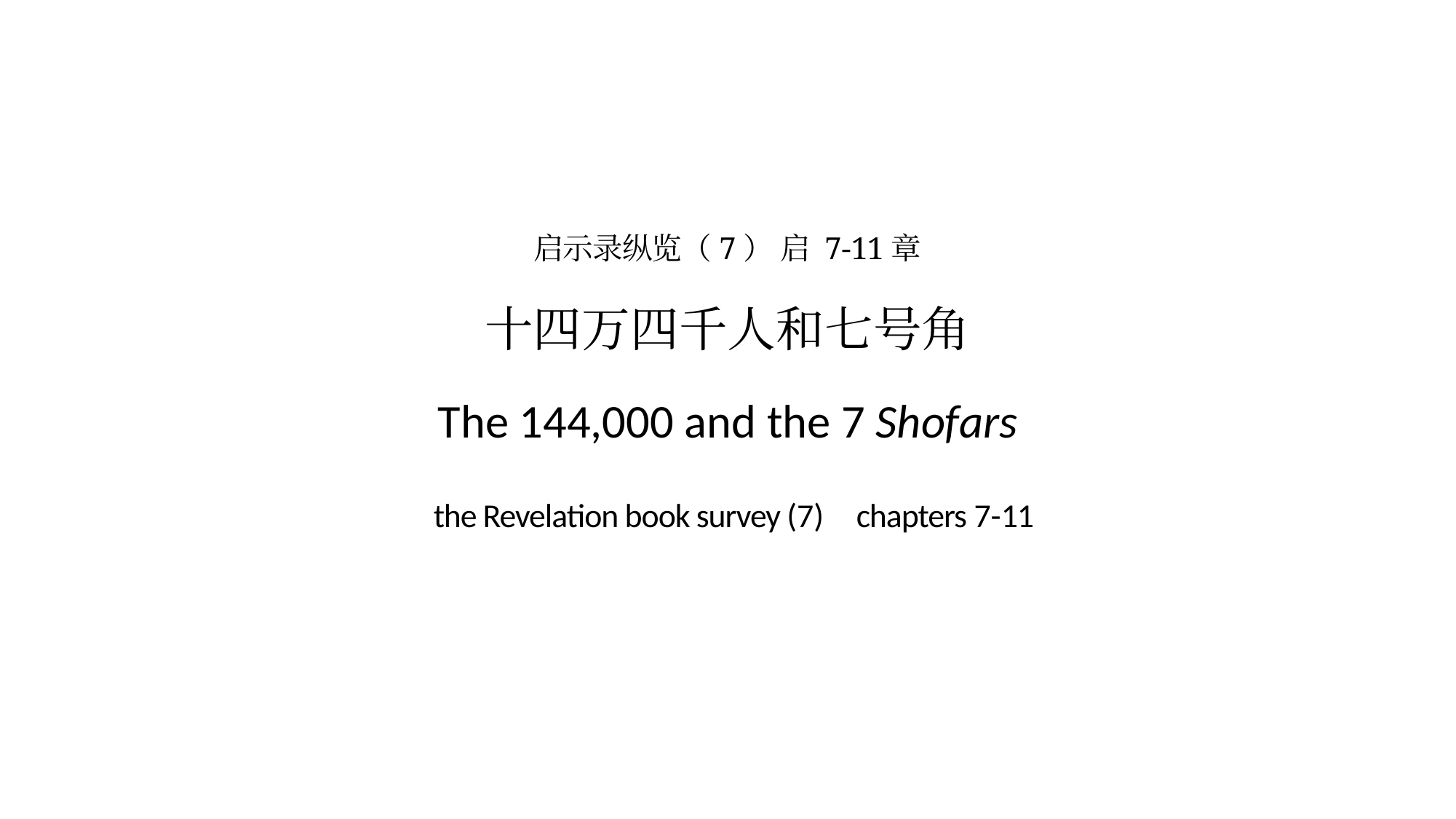

# 启示录纵览（7） 启 7-11章 十四万四千人和七号角 The 144,000 and the 7 Shofars the Revelation book survey (7)     chapters 7-11